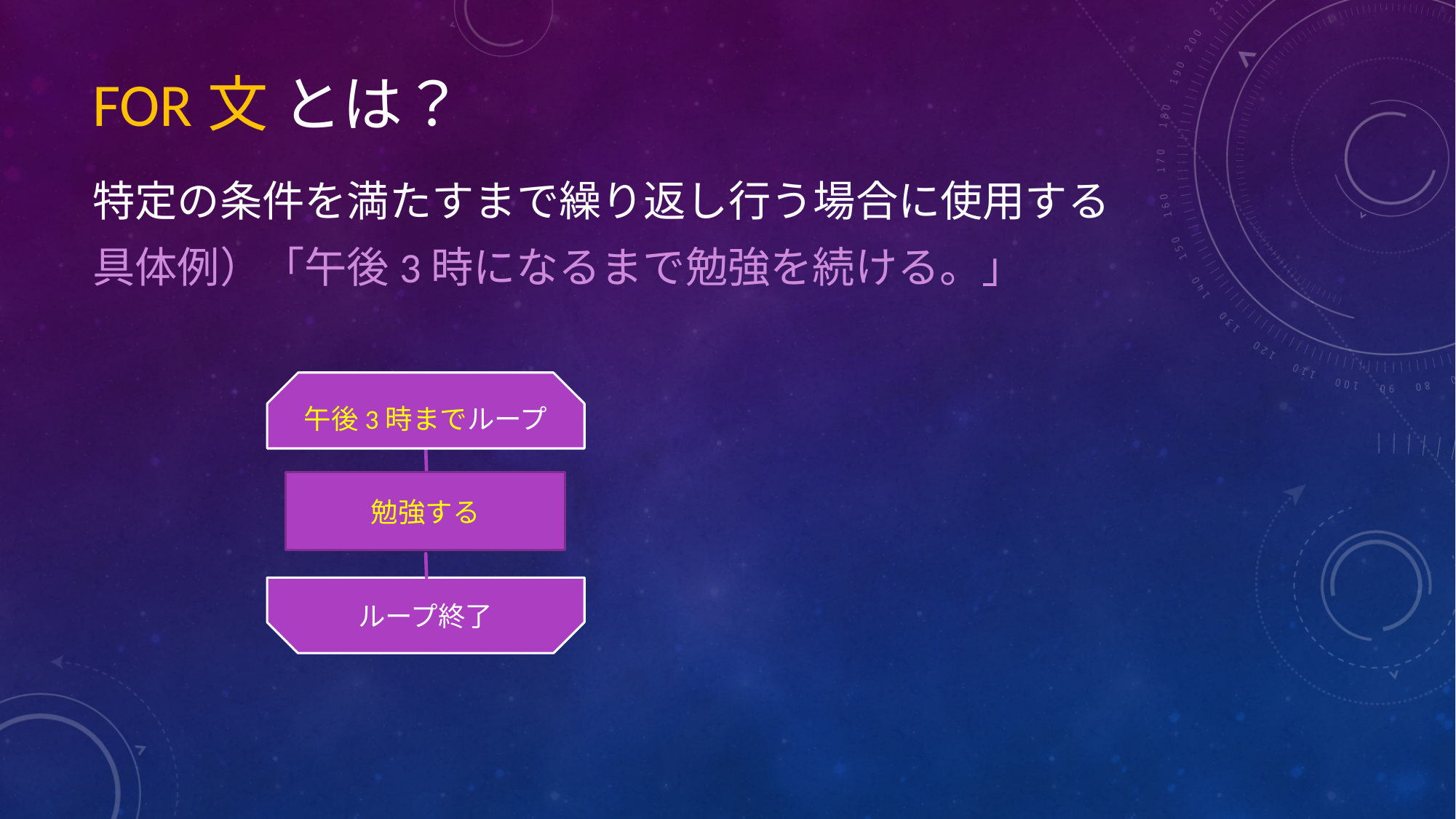

# for文 とは？
特定の条件を満たすまで繰り返し行う場合に使用する
具体例）「午後3時になるまで勉強を続ける。」
午後3時までループ
勉強する

ループ終了